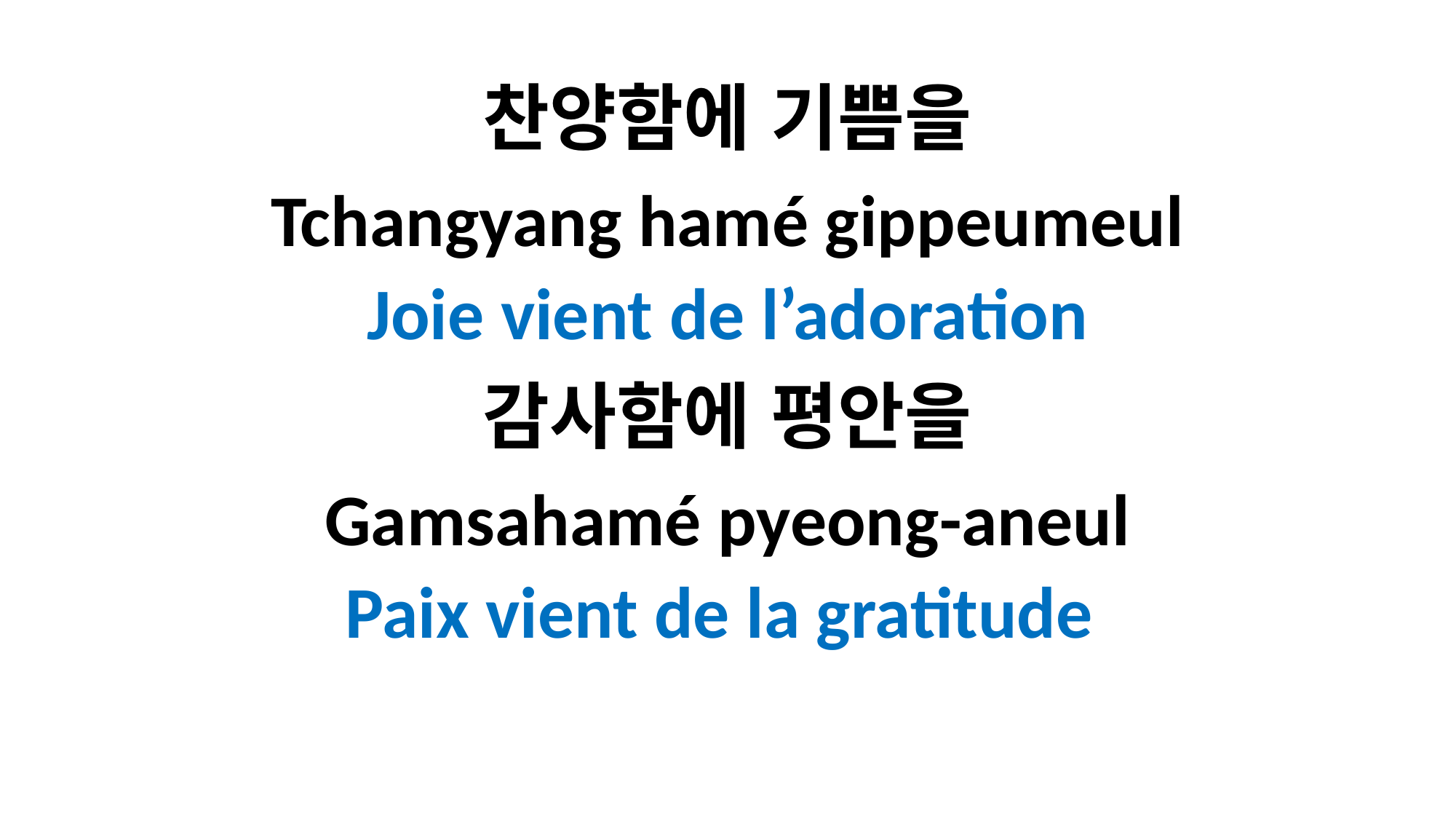

찬양함에 기쁨을
Tchangyang hamé gippeumeul
Joie vient de l’adoration
감사함에 평안을
Gamsahamé pyeong-aneul
Paix vient de la gratitude